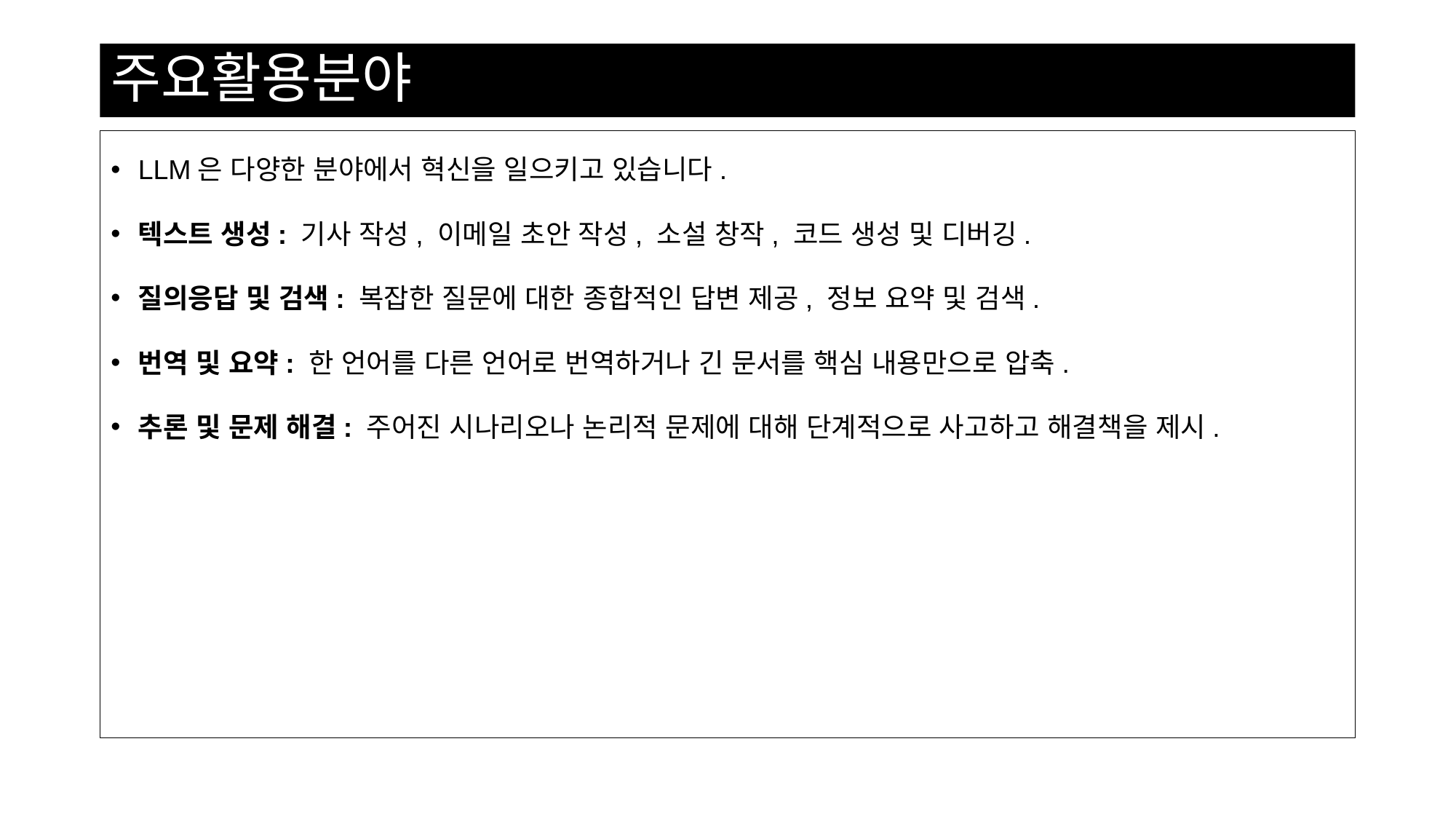

# 주요활용분야
LLM은 다양한 분야에서 혁신을 일으키고 있습니다.
텍스트 생성: 기사 작성, 이메일 초안 작성, 소설 창작, 코드 생성 및 디버깅.
질의응답 및 검색: 복잡한 질문에 대한 종합적인 답변 제공, 정보 요약 및 검색.
번역 및 요약: 한 언어를 다른 언어로 번역하거나 긴 문서를 핵심 내용만으로 압축.
추론 및 문제 해결: 주어진 시나리오나 논리적 문제에 대해 단계적으로 사고하고 해결책을 제시.